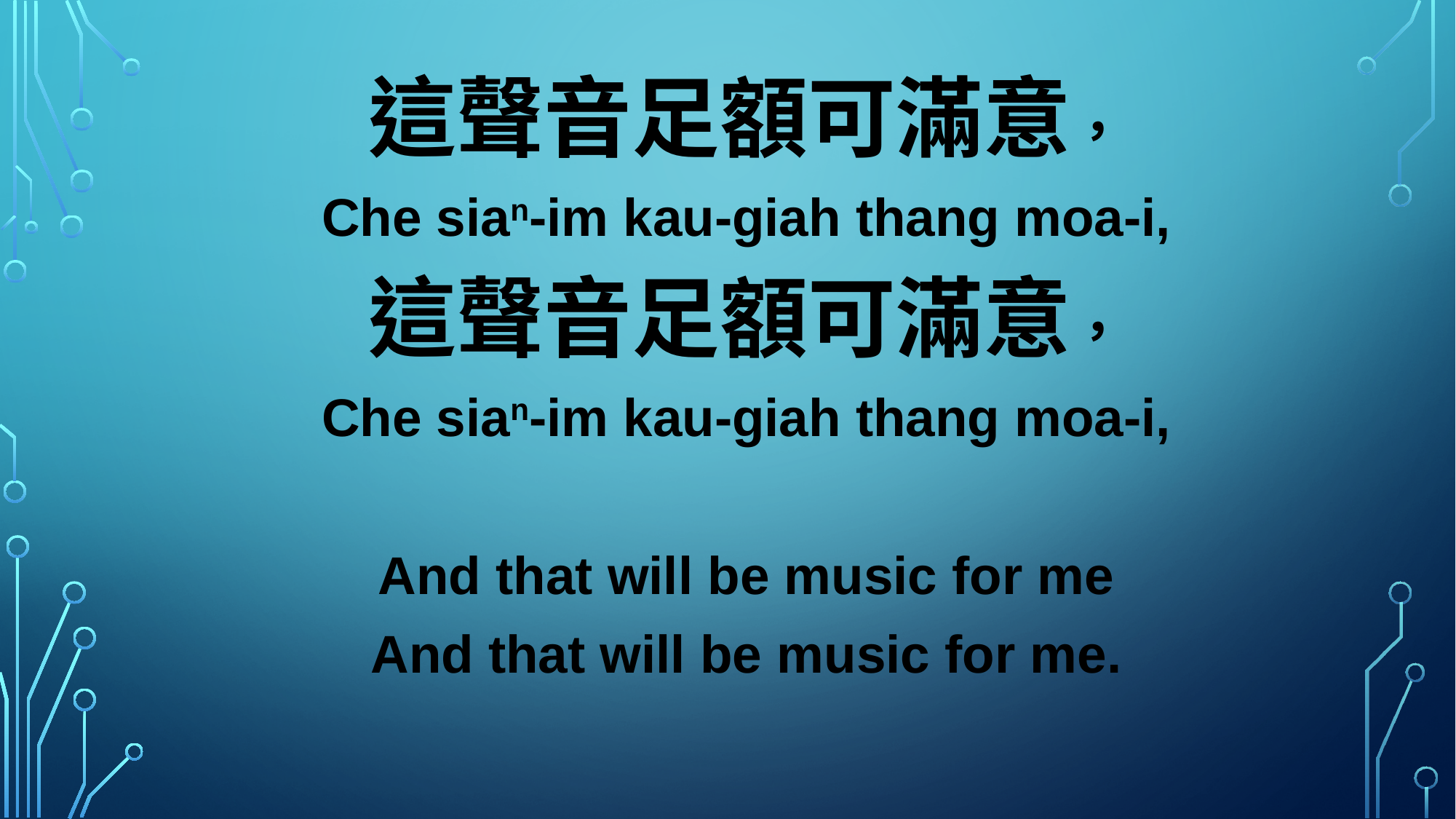

這聲音足額可滿意，
Che sian-im kau-giah thang moa-i,
這聲音足額可滿意，
Che sian-im kau-giah thang moa-i,

And that will be music for me
And that will be music for me.